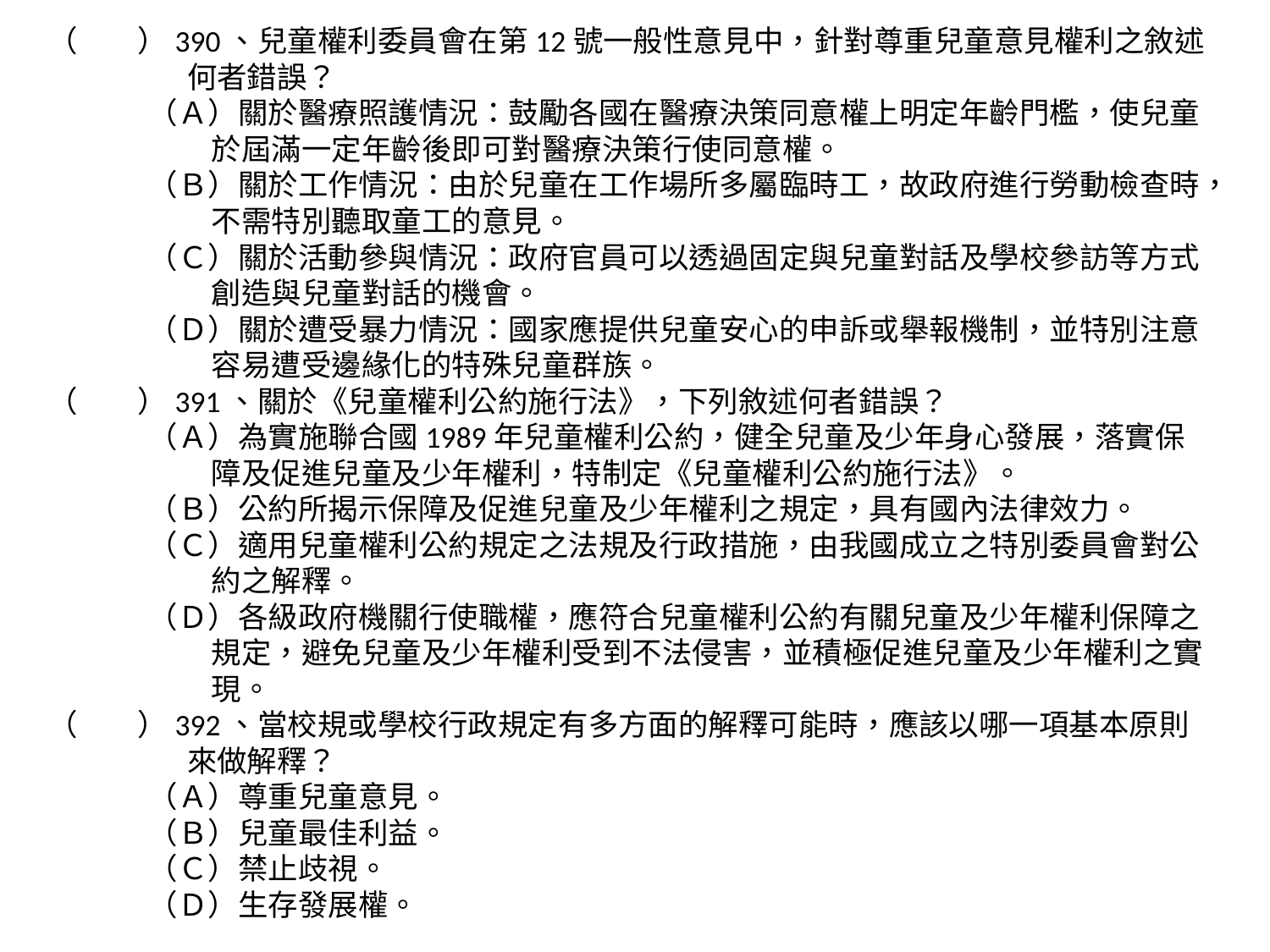

（　　）390、兒童權利委員會在第12號一般性意見中，針對尊重兒童意見權利之敘述何者錯誤？
（Ａ）關於醫療照護情況：鼓勵各國在醫療決策同意權上明定年齡門檻，使兒童於屆滿一定年齡後即可對醫療決策行使同意權。
（Ｂ）關於工作情況：由於兒童在工作場所多屬臨時工，故政府進行勞動檢查時，不需特別聽取童工的意見。
（Ｃ）關於活動參與情況：政府官員可以透過固定與兒童對話及學校參訪等方式創造與兒童對話的機會。
（Ｄ）關於遭受暴力情況：國家應提供兒童安心的申訴或舉報機制，並特別注意容易遭受邊緣化的特殊兒童群族。
（　　）391、關於《兒童權利公約施行法》，下列敘述何者錯誤？
（Ａ）為實施聯合國1989年兒童權利公約，健全兒童及少年身心發展，落實保障及促進兒童及少年權利，特制定《兒童權利公約施行法》。
（Ｂ）公約所揭示保障及促進兒童及少年權利之規定，具有國內法律效力。
（Ｃ）適用兒童權利公約規定之法規及行政措施，由我國成立之特別委員會對公約之解釋。
（Ｄ）各級政府機關行使職權，應符合兒童權利公約有關兒童及少年權利保障之規定，避免兒童及少年權利受到不法侵害，並積極促進兒童及少年權利之實現。
（　　）392、當校規或學校行政規定有多方面的解釋可能時，應該以哪一項基本原則來做解釋？
（Ａ）尊重兒童意見。
（Ｂ）兒童最佳利益。
（Ｃ）禁止歧視。
（Ｄ）生存發展權。